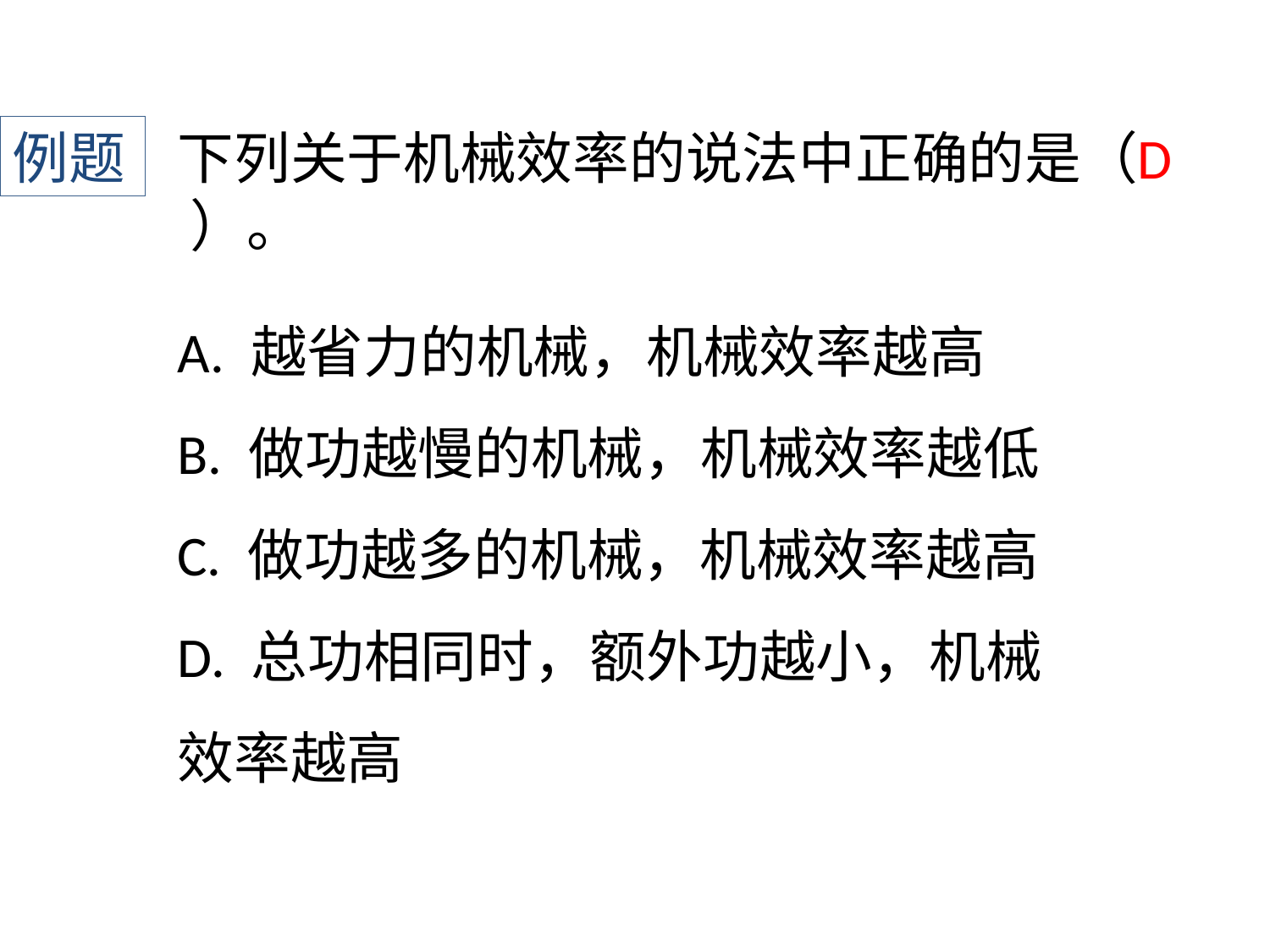

例题
下列关于机械效率的说法中正确的是（   ）。
D
A. 越省力的机械，机械效率越高
B. 做功越慢的机械，机械效率越低
C. 做功越多的机械，机械效率越高
D. 总功相同时，额外功越小，机械效率越高